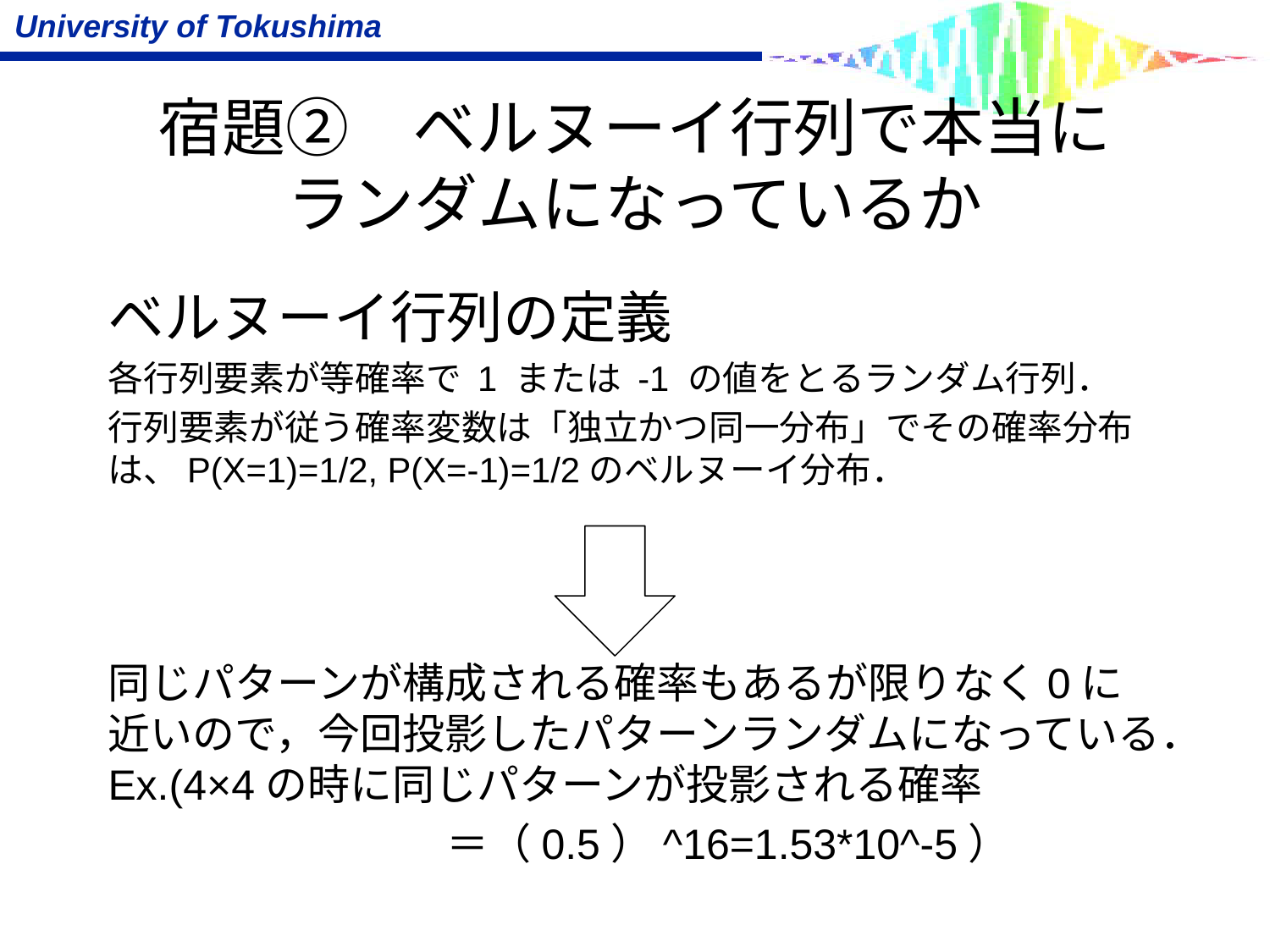

# 宿題②　ベルヌーイ行列で本当に ランダムになっているか
ベルヌーイ行列の定義
各行列要素が等確率で 1 または -1 の値をとるランダム行列．
行列要素が従う確率変数は「独立かつ同一分布」でその確率分布は、P(X=1)=1/2, P(X=-1)=1/2のベルヌーイ分布．

同じパターンが構成される確率もあるが限りなく0に近いので，今回投影したパターンランダムになっている．Ex.(4×4の時に同じパターンが投影される確率
　　　　　　　　＝（0.5）^16=1.53*10^-5）